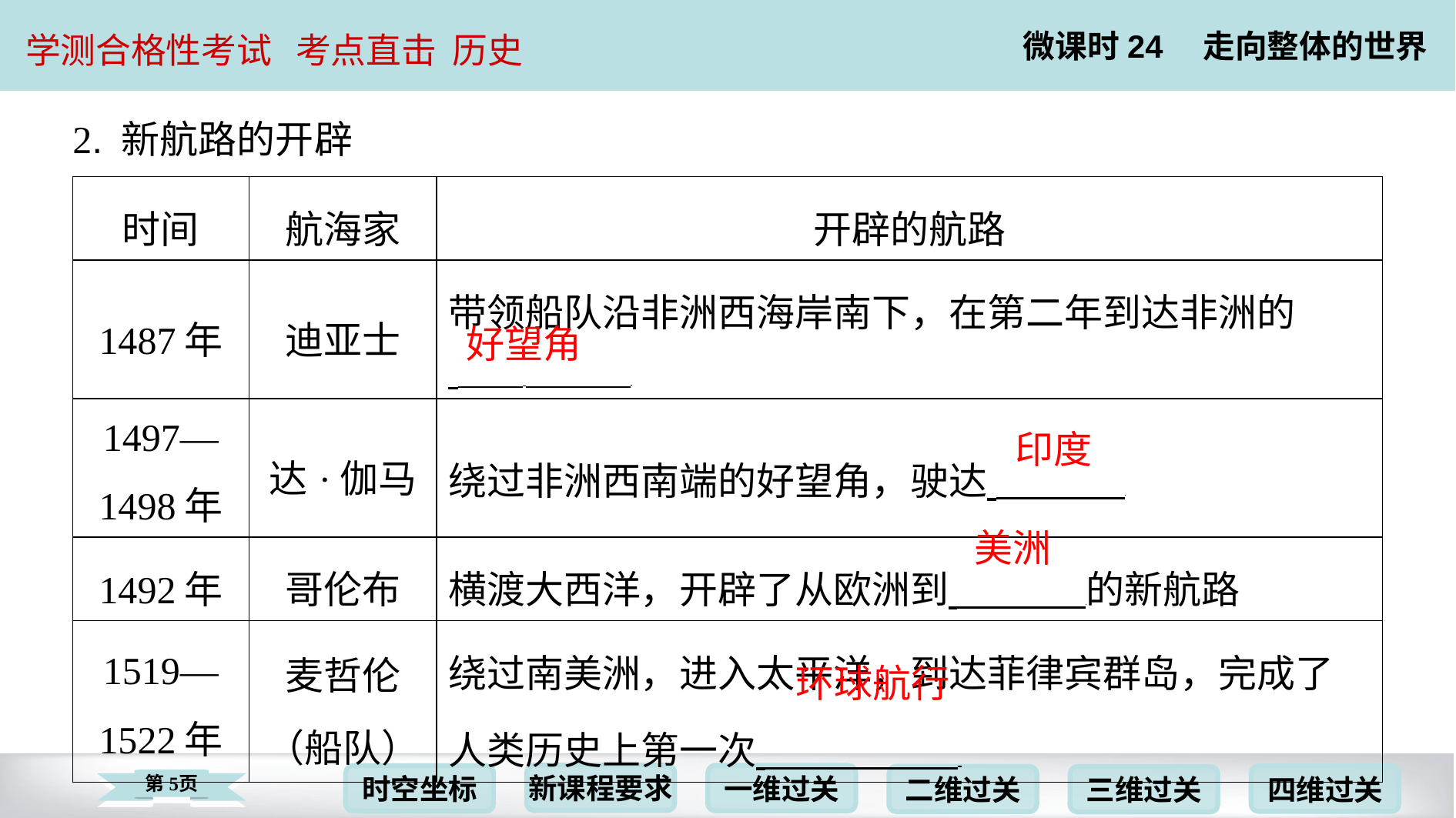

2. 新航路的开辟
| 时间 | 航海家 | 开辟的航路 |
| --- | --- | --- |
| 1487年 | 迪亚士 | 带领船队沿非洲西海岸南下，在第二年到达非洲的 ⁠ |
| 1497— 1498年 | 达·伽马 | 绕过非洲西南端的好望角，驶达 ⁠ |
| 1492年 | 哥伦布 | 横渡大西洋，开辟了从欧洲到 ⁠的新航路 |
| 1519— 1522年 | 麦哲伦 （船队） | 绕过南美洲，进入太平洋，到达菲律宾群岛，完成了人类历史上第一次 ⁠ |
好望角
印度
美洲
环球航行